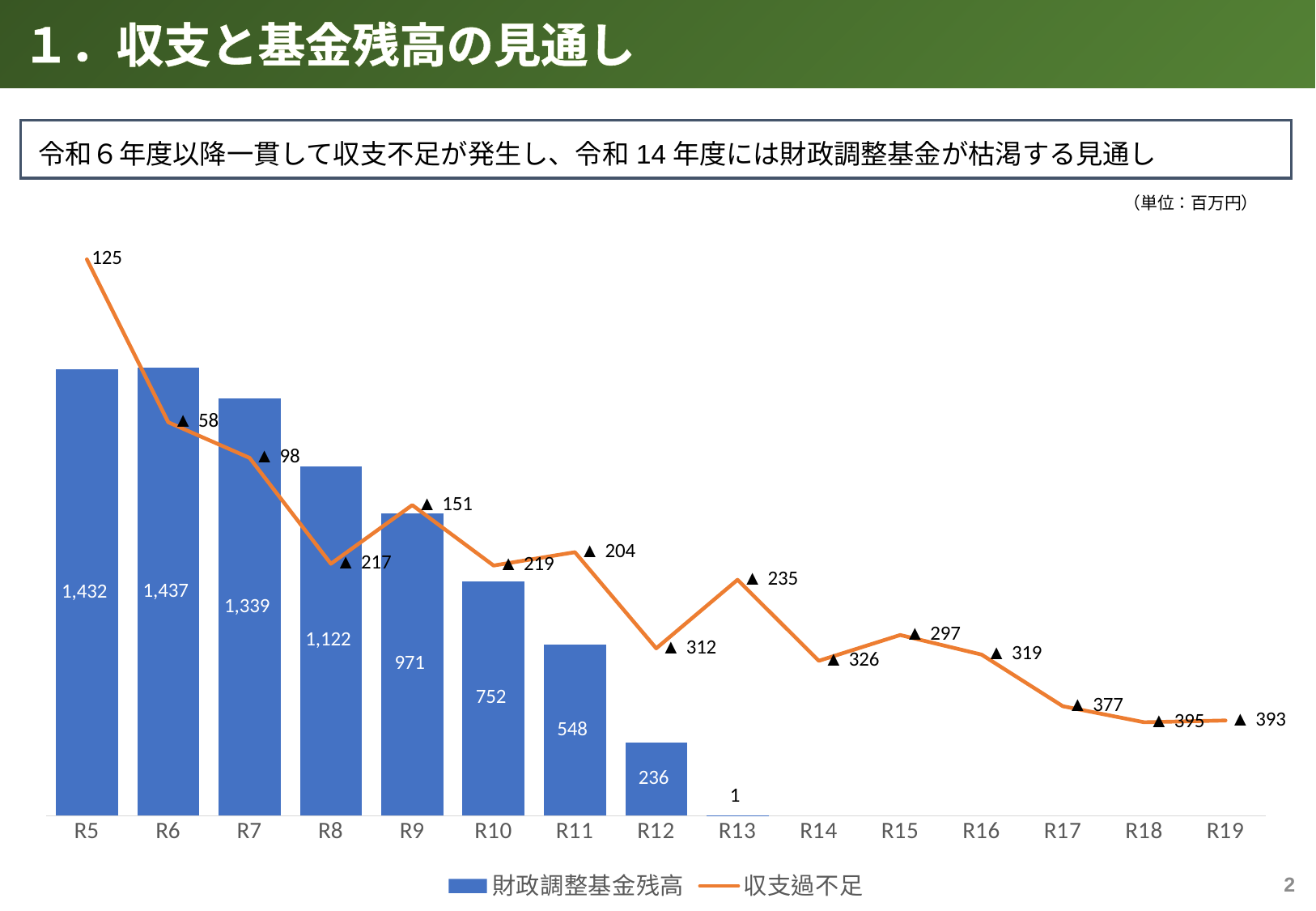

１．収支と基金残高の見通し

令和６年度以降一貫して収支不足が発生し、令和14年度には財政調整基金が枯渇する見通し

### Chart

| Category |  |  |  |
|---|---|---|---|
| R5 | 1432.0 | None | 125.0 |
| R6 | 1437.0 | None | -58.0 |
| R7 | 1339.0 | None | -98.0 |
| R8 | 1122.0 | None | -217.0 |
| R9 | 971.0 | None | -151.0 |
| R10 | 752.0 | None | -219.0 |
| R11 | 548.0 | None | -204.0 |
| R12 | 236.0 | None | -312.0 |
| R13 | 1.0 | None | -235.0 |
| R14 | None | None | -326.0 |
| R15 | None | None | -297.0 |
| R16 | None | None | -319.0 |
| R17 | None | None | -377.0 |
| R18 | None | None | -395.0 |
| R19 | None | None | -393.0 |
（単位：百万円）
2